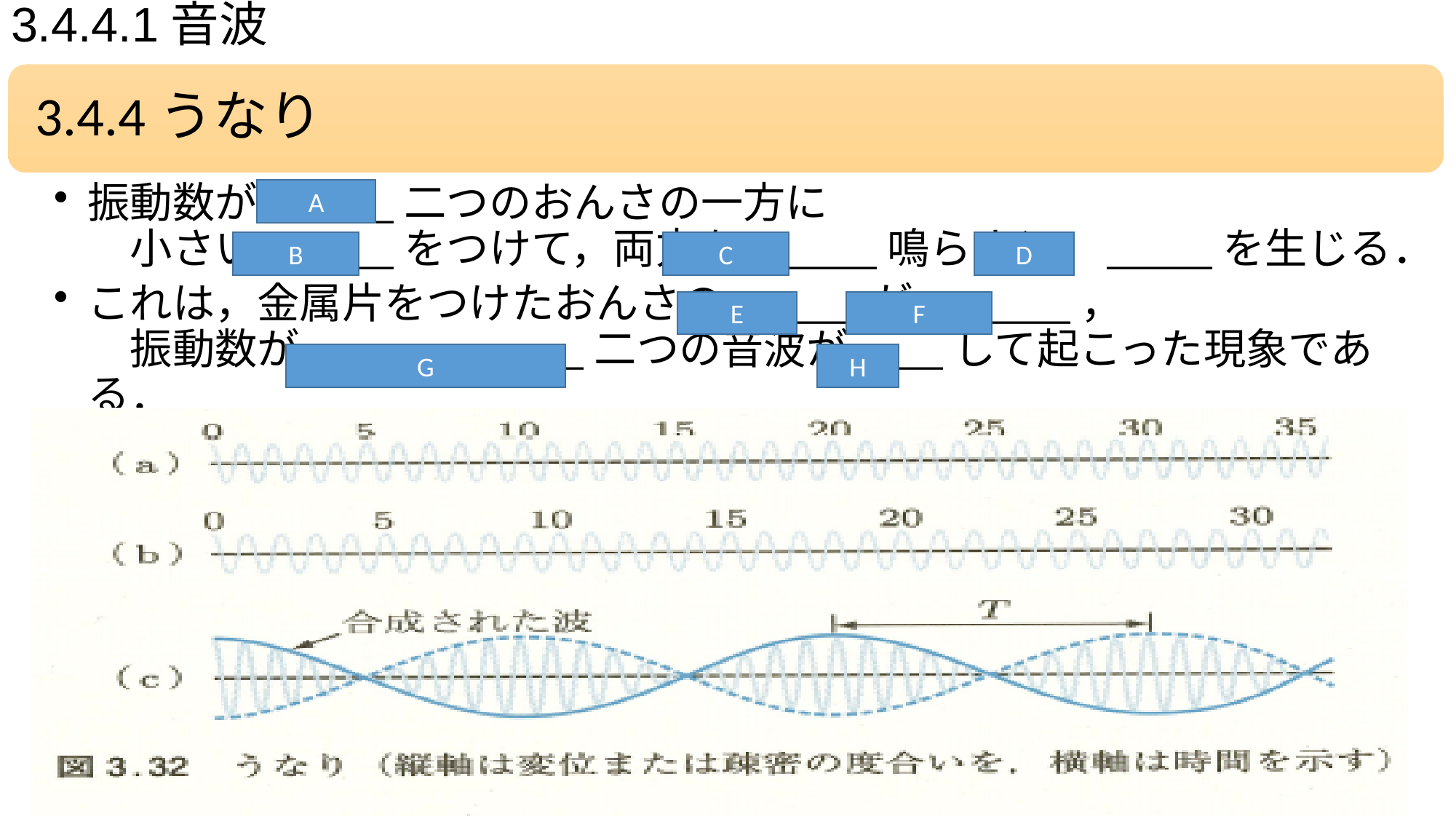

# 3.4.4.1音波
3.4.4うなり
振動数が______二つのおんさの一方に
　小さい______をつけて，両方を______鳴らすと，_____を生じる．
これは，金属片をつけたおんさの______が_______，
　振動数が_____________二つの音波が____して起こった現象である．
A

C
D
B
F
E
H
G

18